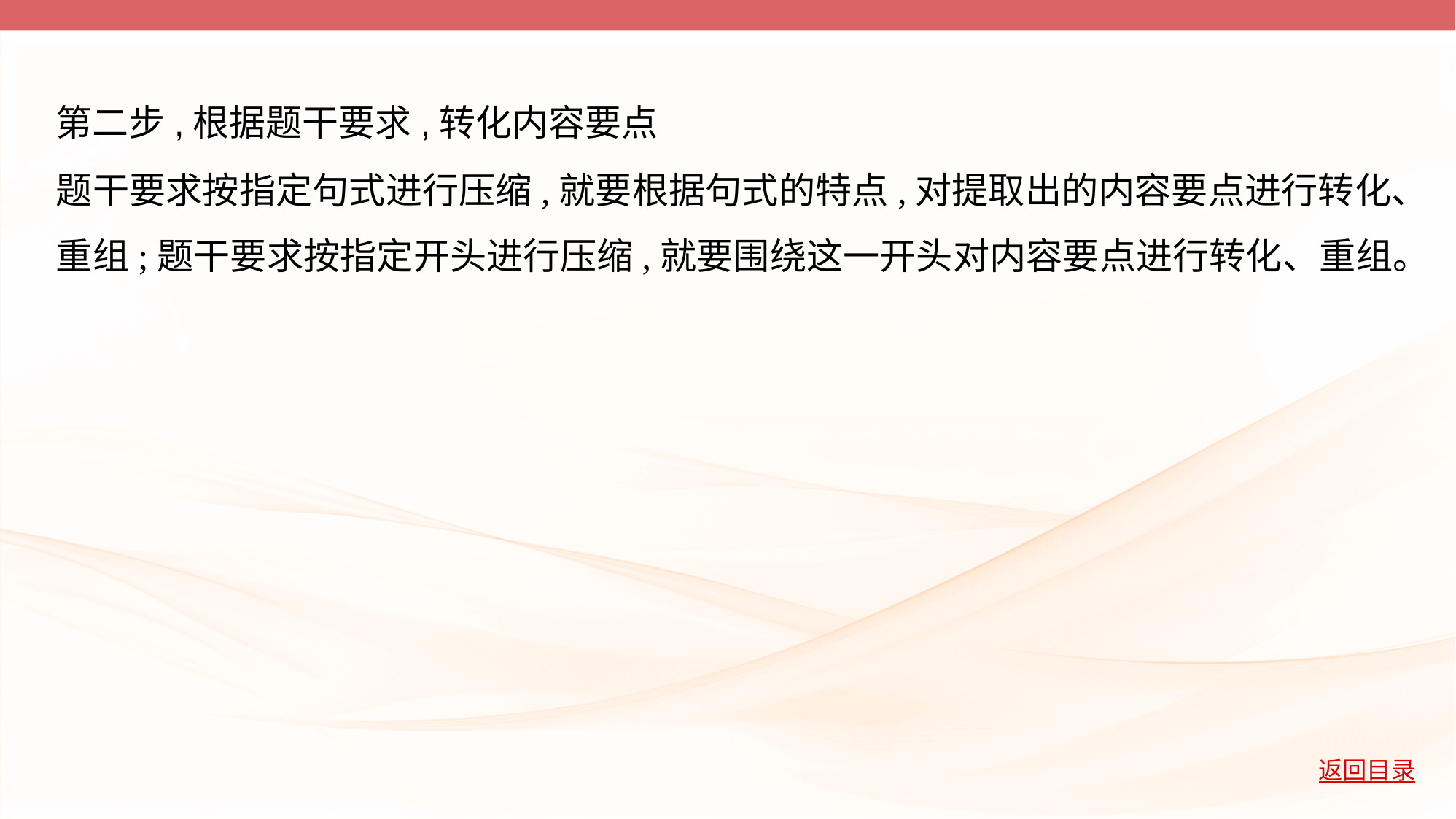

第二步,根据题干要求,转化内容要点
题干要求按指定句式进行压缩,就要根据句式的特点,对提取出的内容要点进行转化、
重组;题干要求按指定开头进行压缩,就要围绕这一开头对内容要点进行转化、重组。